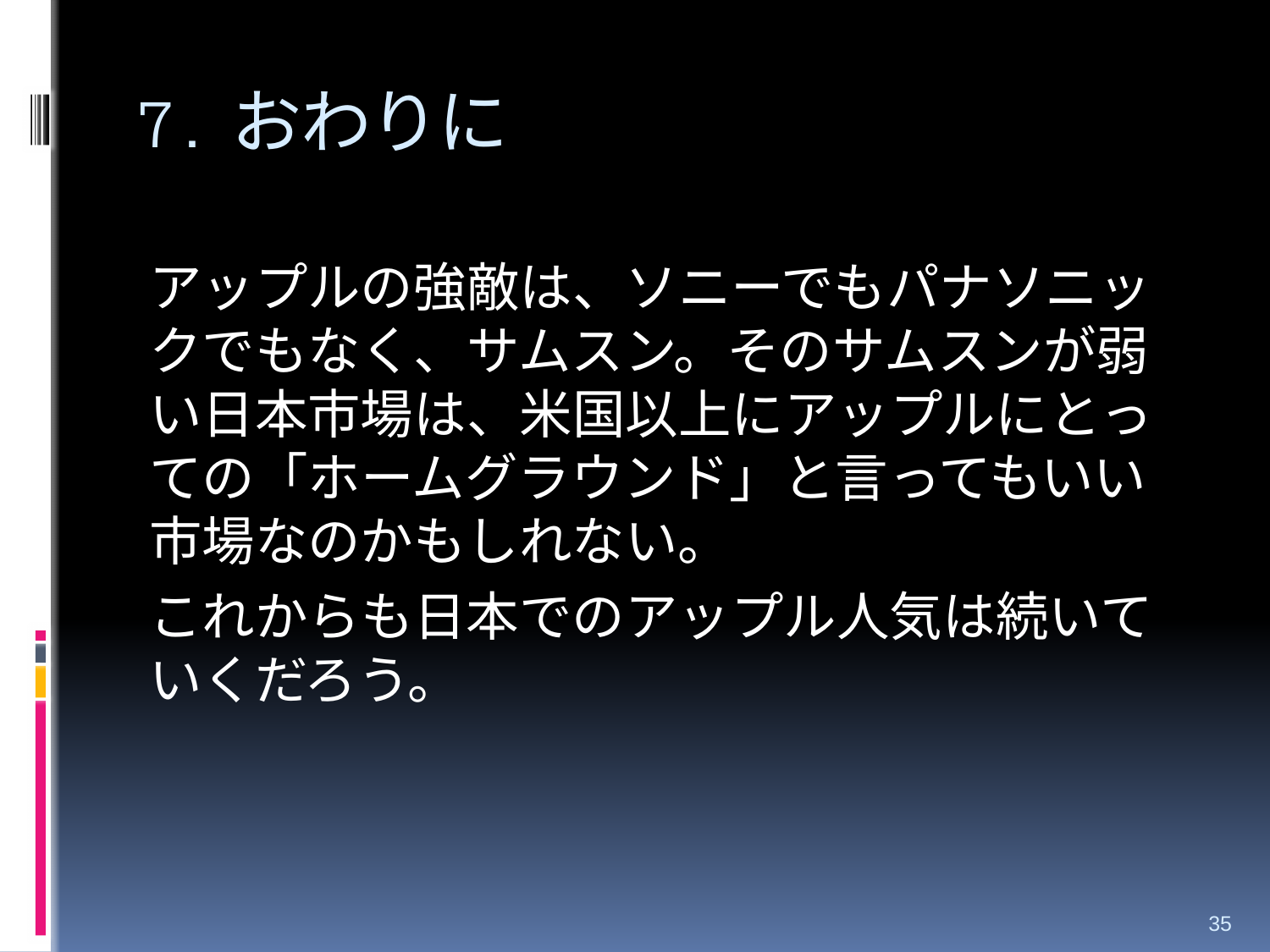

# 7.おわりに
アップルの強敵は、ソニーでもパナソニックでもなく、サムスン。そのサムスンが弱い日本市場は、米国以上にアップルにとっての「ホームグラウンド」と言ってもいい市場なのかもしれない。
これからも日本でのアップル人気は続いていくだろう。
35